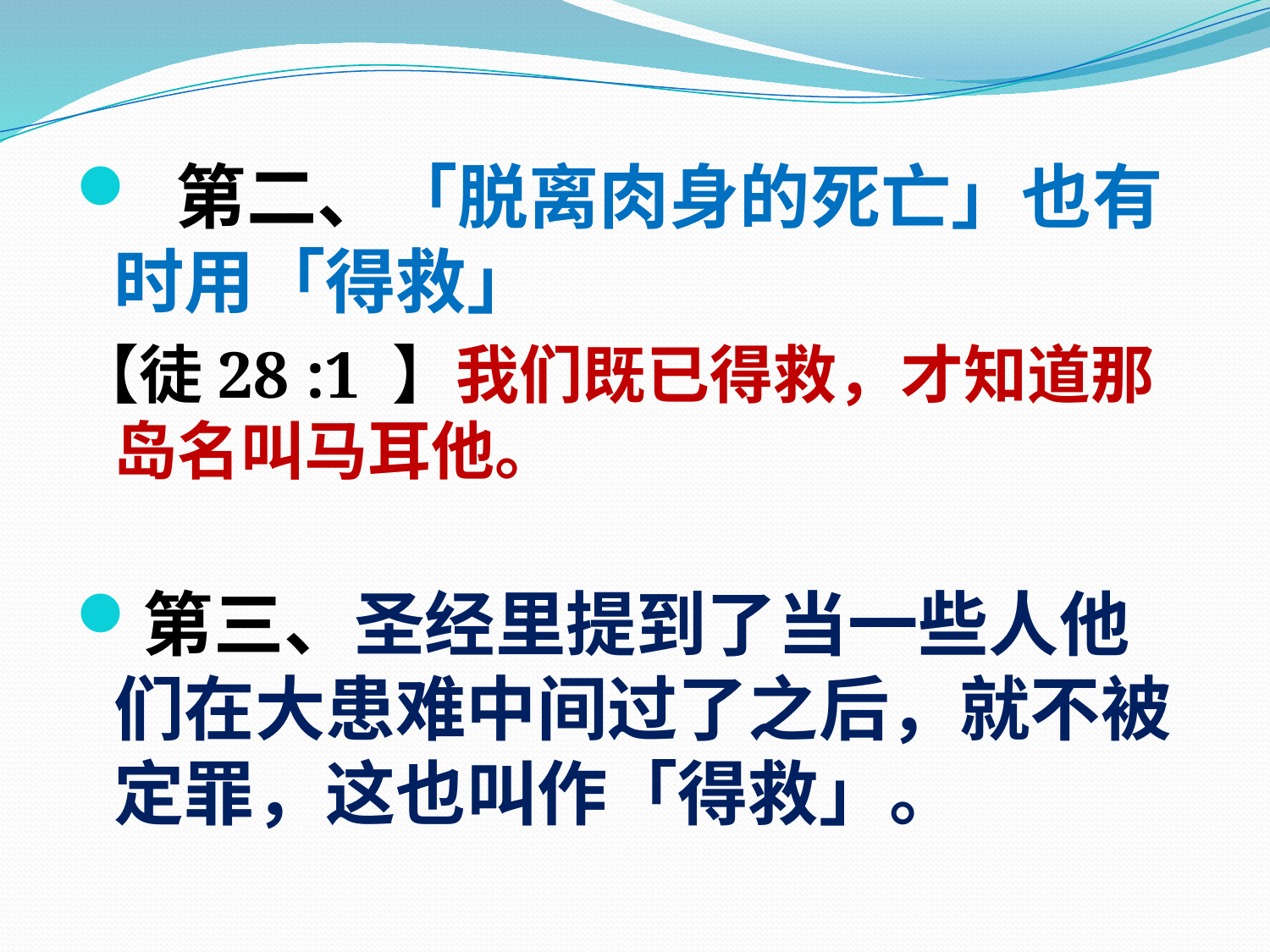

第二、「脱离肉身的死亡」也有时用「得救」
【徒28 :1 】我们既已得救，才知道那岛名叫马耳他。

第三、圣经里提到了当一些人他们在大患难中间过了之后，就不被定罪，这也叫作「得救」。

15